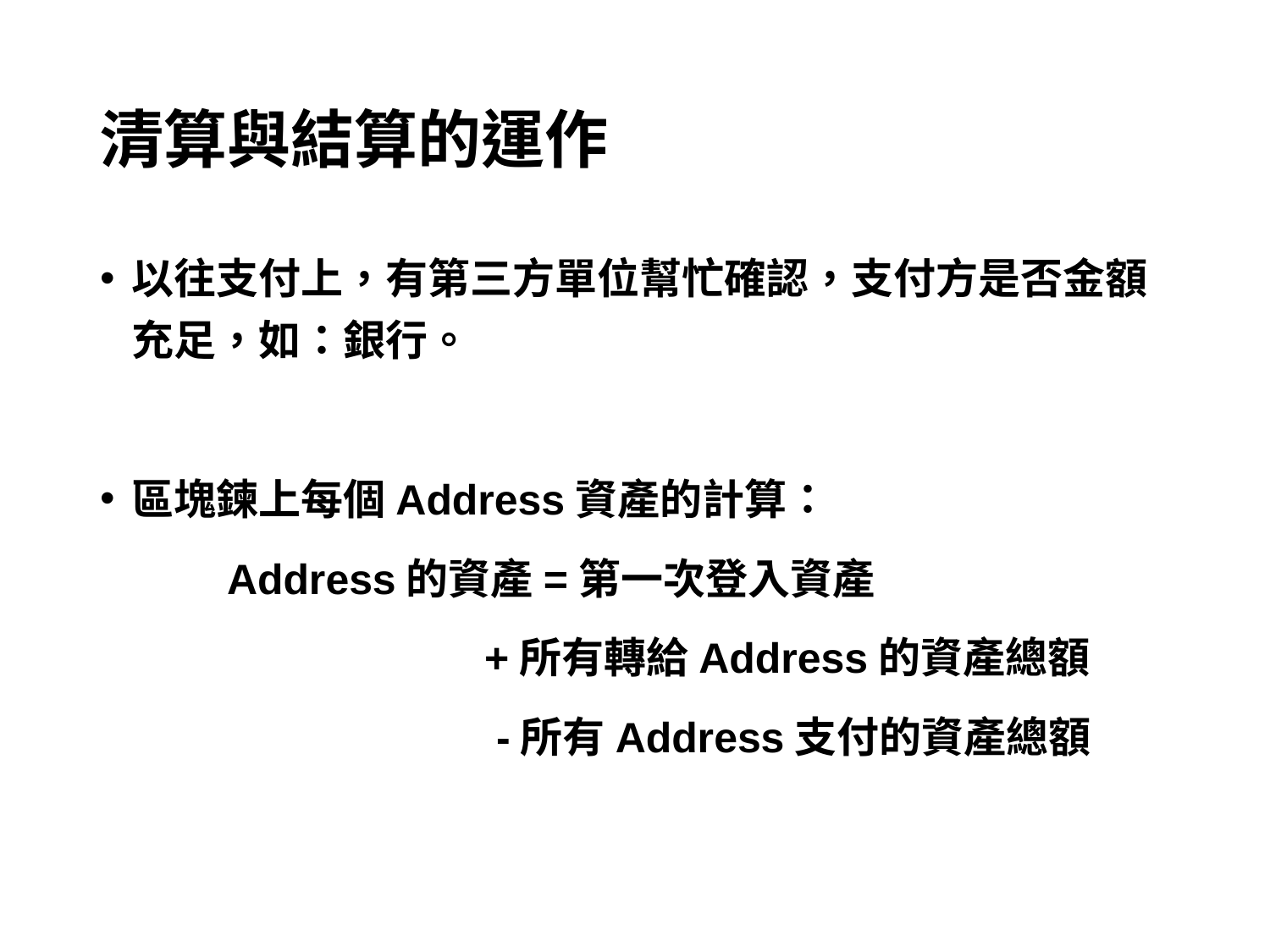

# 清算與結算的運作
以往支付上，有第三方單位幫忙確認，支付方是否金額充足，如：銀行。

區塊鍊上每個Address資產的計算：
	Address的資產=第一次登入資產
		           +所有轉給Address的資產總額
		            -所有Address支付的資產總額